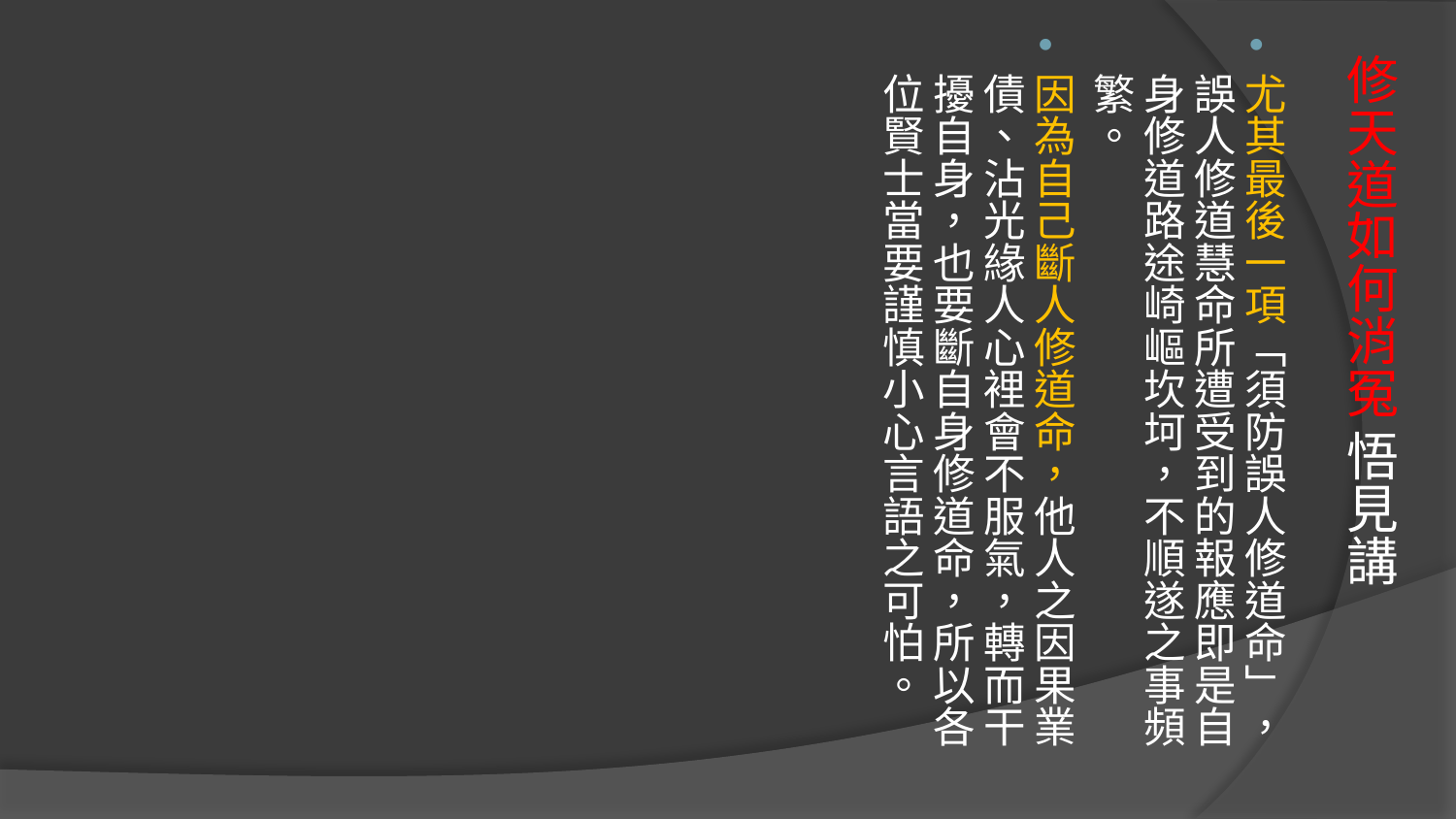

尤其最後一項「須防誤人修道命」，誤人修道慧命所遭受到的報應即是自身修道路途崎嶇坎坷，不順遂之事頻繁。
因為自己斷人修道命，他人之因果業債、沾光緣人心裡會不服氣，轉而干擾自身，也要斷自身修道命，所以各位賢士當要謹慎小心言語之可怕。

# 修天道如何消冤 悟見講